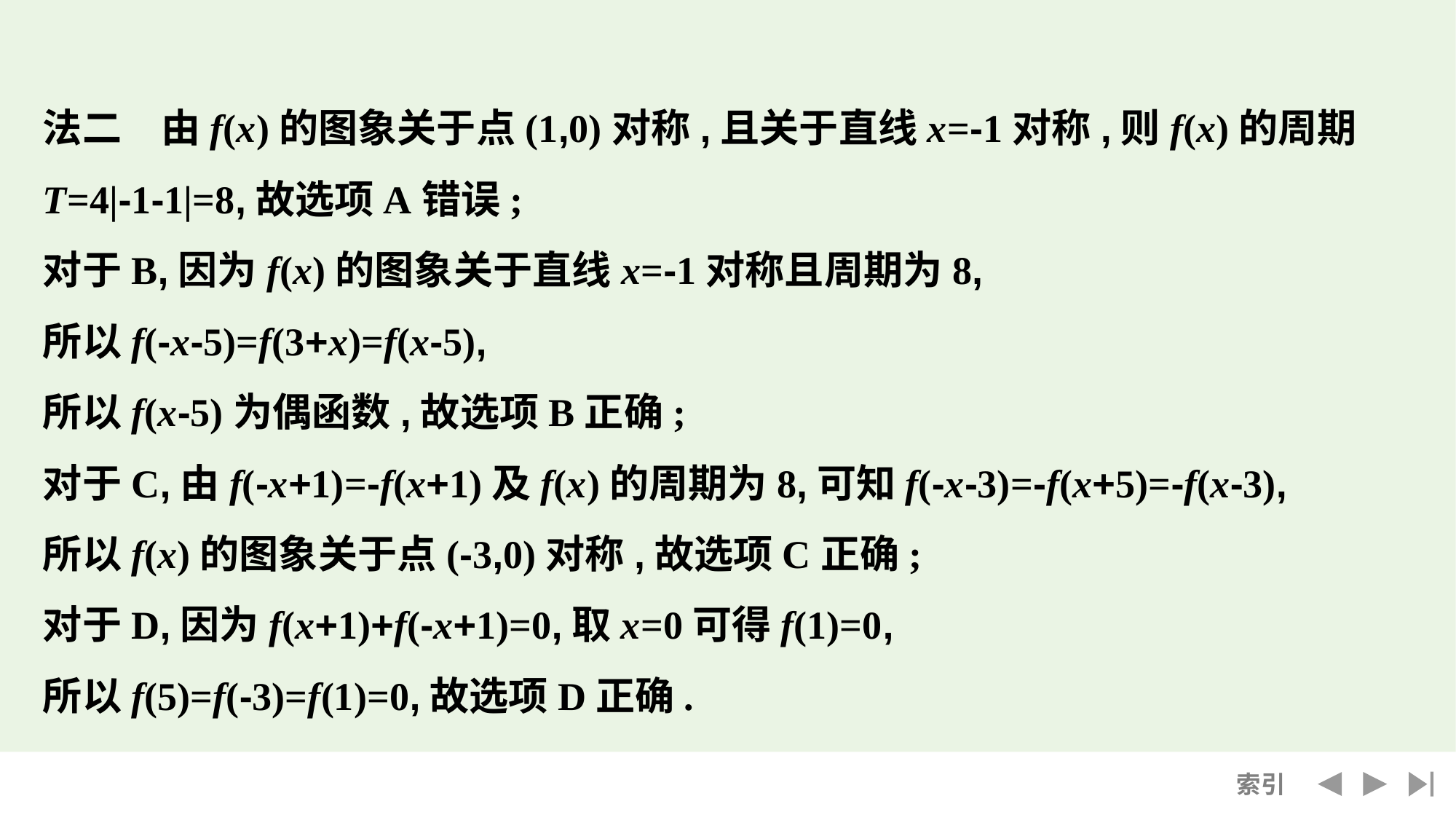

法二　由f(x)的图象关于点(1,0)对称,且关于直线x=-1对称,则f(x)的周期
T=4|-1-1|=8,故选项A错误;
对于B,因为f(x)的图象关于直线x=-1对称且周期为8,
所以f(-x-5)=f(3+x)=f(x-5),
所以f(x-5)为偶函数,故选项B正确;
对于C,由f(-x+1)=-f(x+1)及f(x)的周期为8,可知f(-x-3)=-f(x+5)=-f(x-3),
所以f(x)的图象关于点(-3,0)对称,故选项C正确;
对于D,因为f(x+1)+f(-x+1)=0,取x=0可得f(1)=0,
所以f(5)=f(-3)=f(1)=0,故选项D正确.